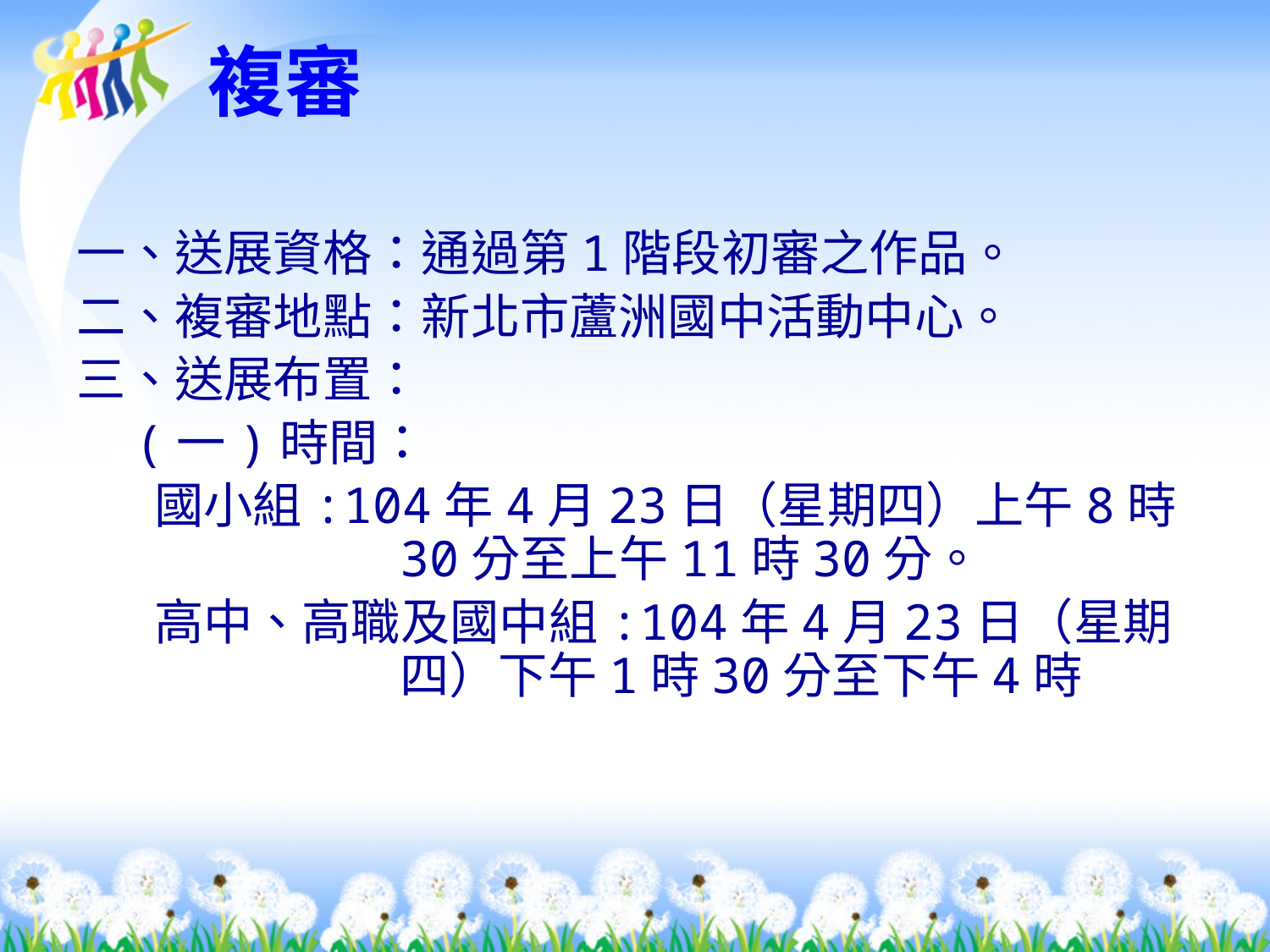

一、送展資格：通過第1階段初審之作品。
二、複審地點：新北市蘆洲國中活動中心。
三、送展布置：
  (一)時間：
      國小組:104年4月23日（星期四）上午8時30分至上午11時30分。
      高中、高職及國中組:104年4月23日（星期四）下午1時30分至下午4時
複審